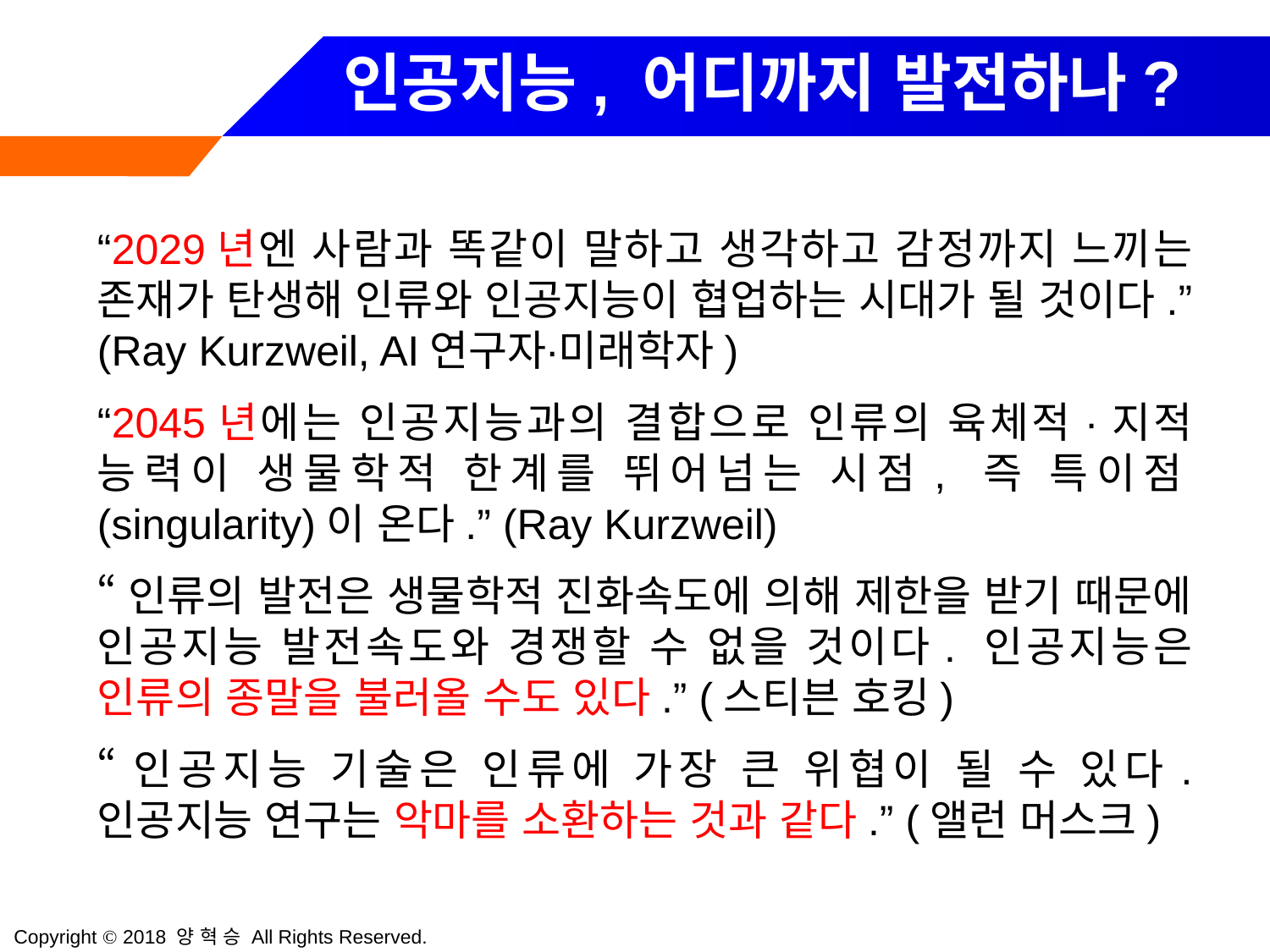

인공지능, 어디까지 발전하나?
“2029년엔 사람과 똑같이 말하고 생각하고 감정까지 느끼는 존재가 탄생해 인류와 인공지능이 협업하는 시대가 될 것이다.” (Ray Kurzweil, AI연구자∙미래학자)
“2045년에는 인공지능과의 결합으로 인류의 육체적·지적 능력이 생물학적 한계를 뛰어넘는 시점, 즉 특이점(singularity)이 온다.” (Ray Kurzweil)
“인류의 발전은 생물학적 진화속도에 의해 제한을 받기 때문에 인공지능 발전속도와 경쟁할 수 없을 것이다. 인공지능은 인류의 종말을 불러올 수도 있다.” (스티븐 호킹)
“인공지능 기술은 인류에 가장 큰 위협이 될 수 있다. 인공지능 연구는 악마를 소환하는 것과 같다.” (앨런 머스크)